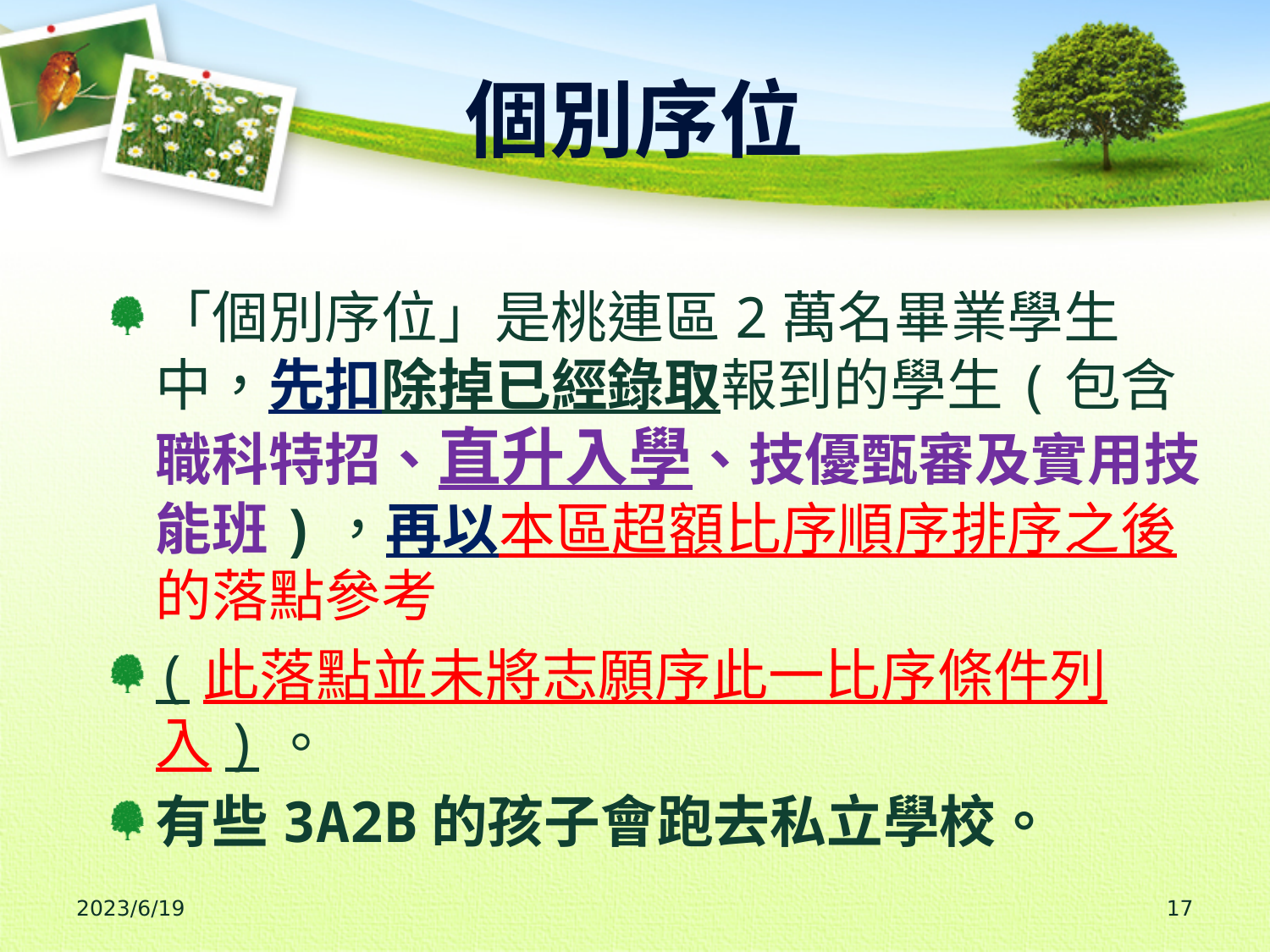

個別序位
「個別序位」是桃連區2萬名畢業學生中，先扣除掉已經錄取報到的學生(包含職科特招、直升入學、技優甄審及實用技能班)，再以本區超額比序順序排序之後的落點參考
(此落點並未將志願序此一比序條件列入)。
有些3A2B的孩子會跑去私立學校。
2023/6/19
17